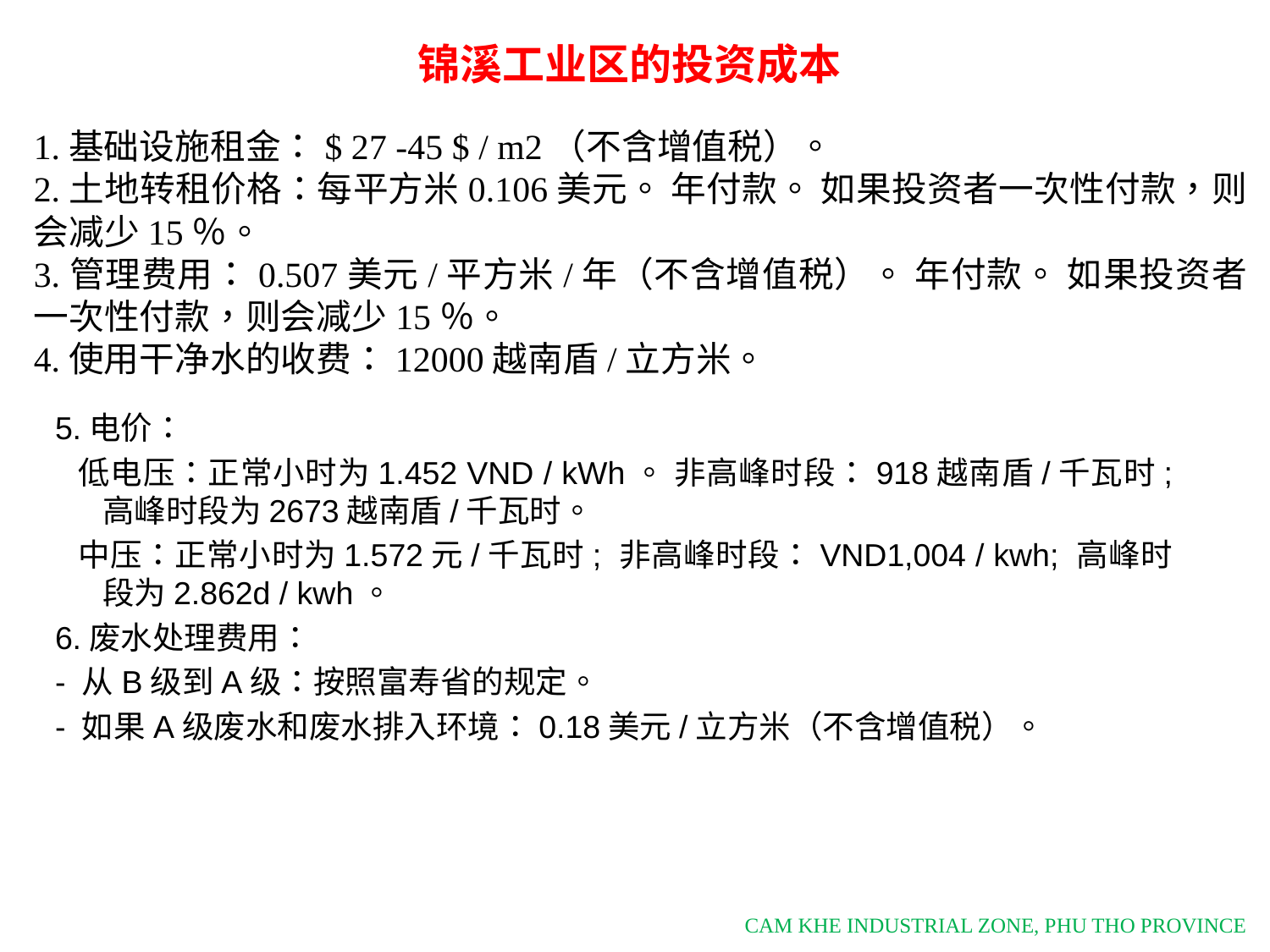

锦溪工业区的投资成本

1.基础设施租金：$ 27 -45 $ / m2（不含增值税）。
2.土地转租价格：每平方米0.106美元。 年付款。 如果投资者一次性付款，则会减少15％。
3.管理费用：0.507美元/平方米/年（不含增值税）。 年付款。 如果投资者一次性付款，则会减少15％。
4.使用干净水的收费：12000越南盾/立方米。
5.电价：
  低电压：正常小时为1.452 VND / kWh。 非高峰时段：918越南盾/千瓦时; 高峰时段为2673越南盾/千瓦时。
  中压：正常小时为1.572元/千瓦时; 非高峰时段：VND1,004 / kwh; 高峰时段为2.862d / kwh。
6.废水处理费用：
- 从B级到A级：按照富寿省的规定。
- 如果A级废水和废水排入环境：0.18美元/立方米（不含增值税）。

CAM KHE INDUSTRIAL ZONE, PHU THO PROVINCE